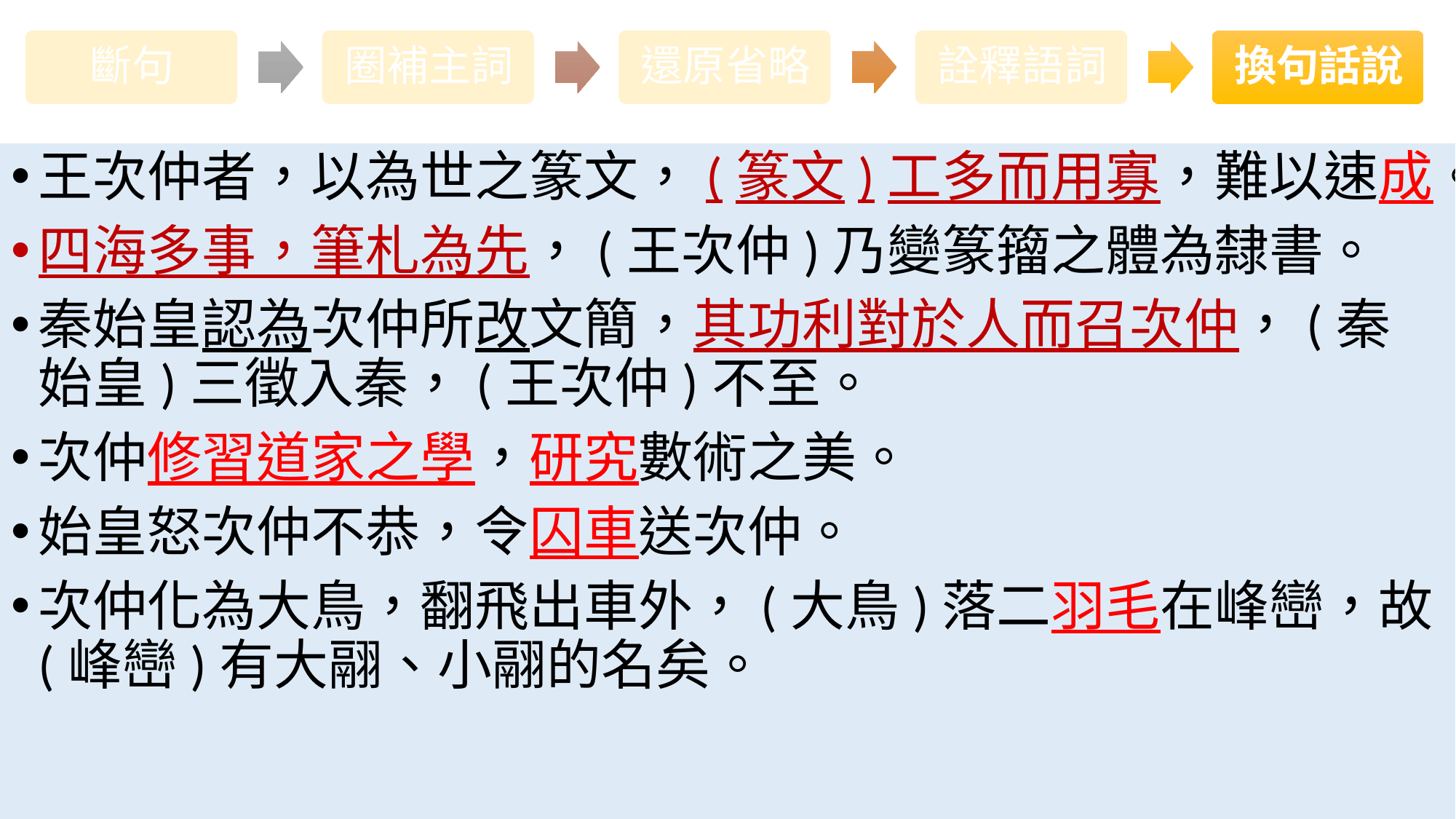

斷句

圈補主詞

還原省略

詮釋語詞

換句話說
王次仲者，以為世之篆文，(篆文)工多而用寡，難以速成。
四海多事，筆札為先，(王次仲)乃變篆籀之體為隸書。
秦始皇認為次仲所改文簡，其功利對於人而召次仲，(秦始皇)三徵入秦，(王次仲)不至。
次仲修習道家之學，研究數術之美。
始皇怒次仲不恭，令囚車送次仲。
次仲化為大鳥，翻飛出車外，(大鳥)落二羽毛在峰巒，故(峰巒)有大翮、小翮的名矣。